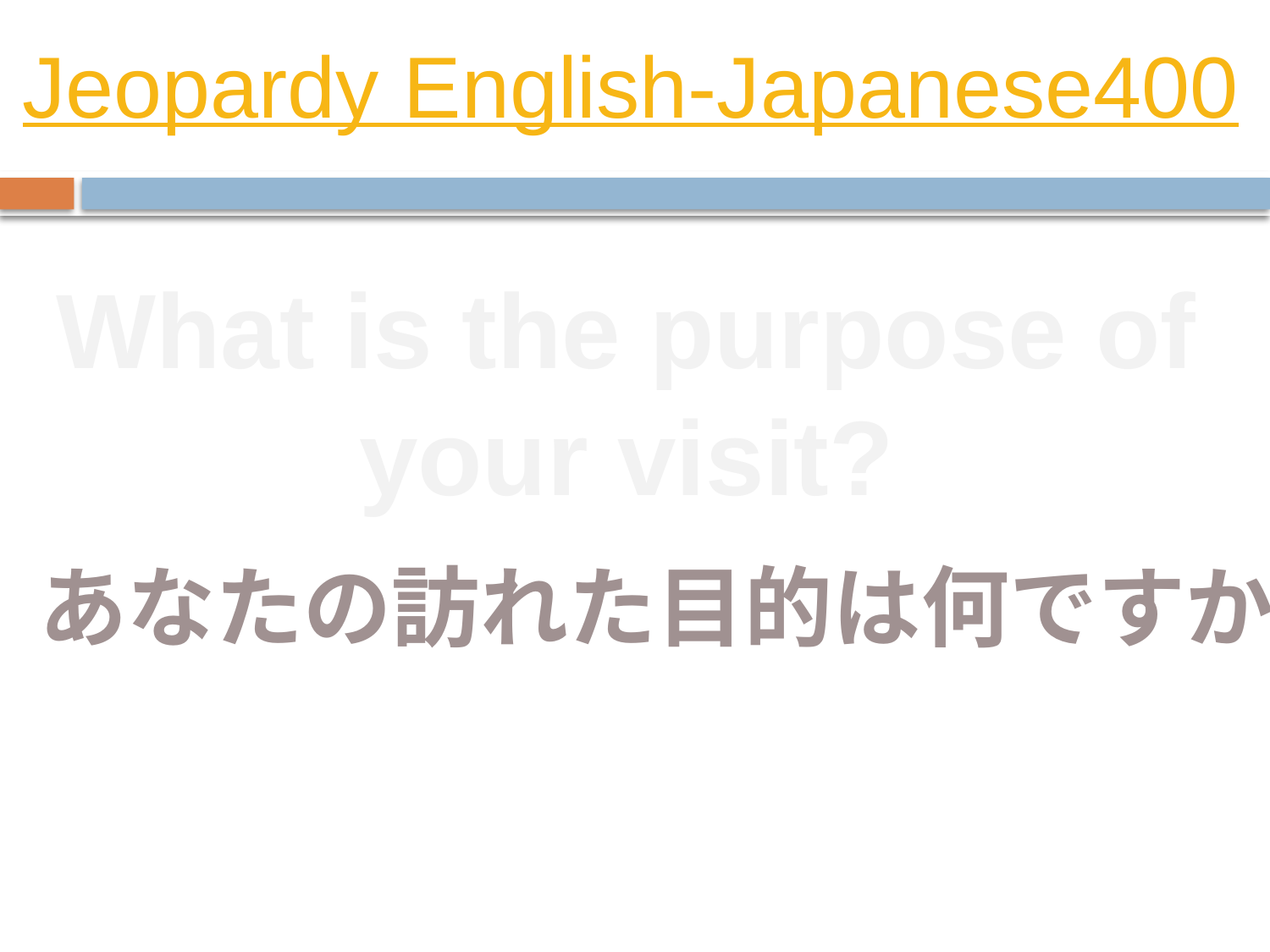

# Jeopardy English-Japanese400
What is the purpose of your visit?
あなたの訪れた目的は何ですか